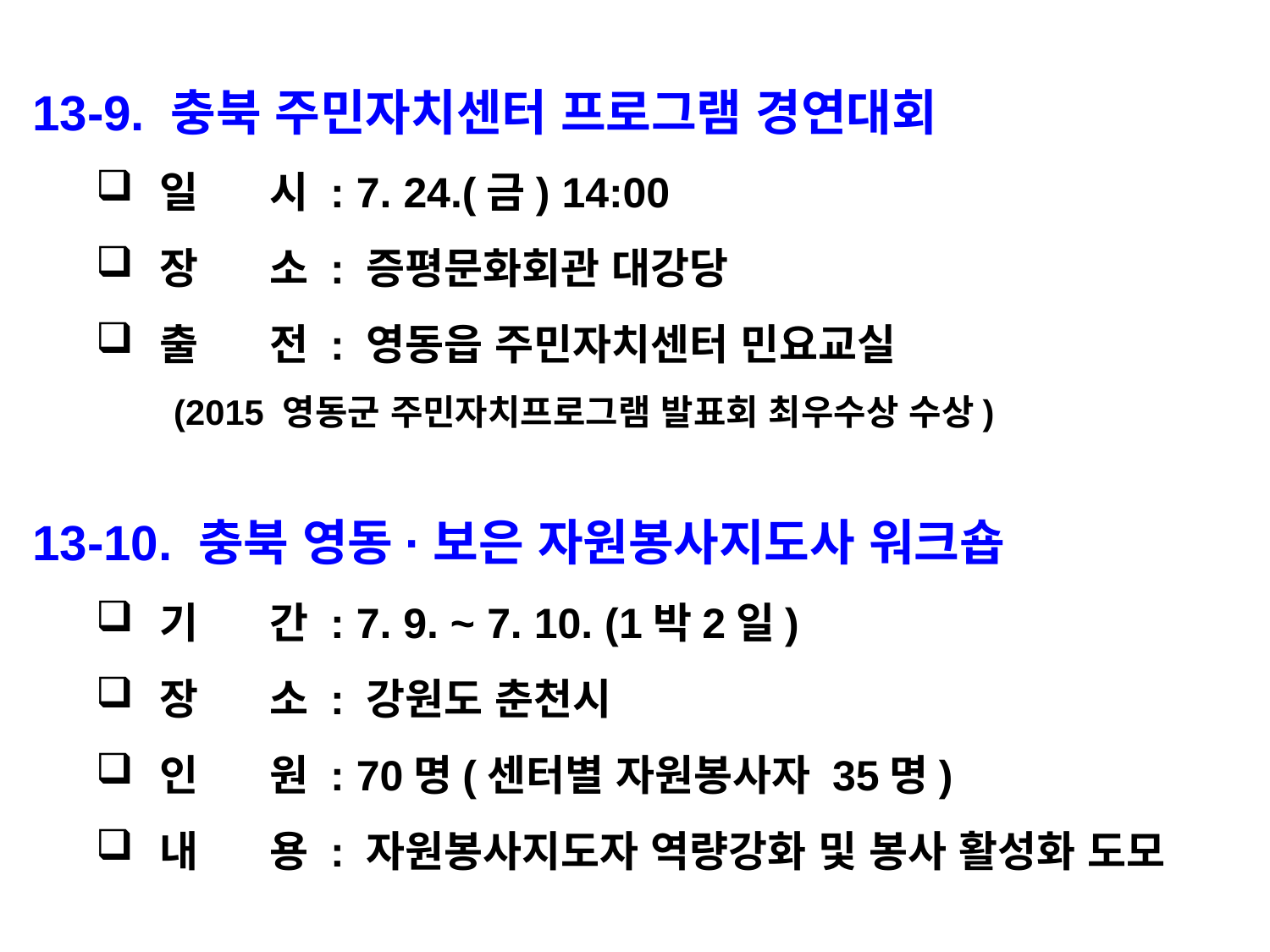

13-9. 충북 주민자치센터 프로그램 경연대회
일      시 : 7. 24.(금) 14:00
장      소 : 증평문화회관 대강당
출      전 : 영동읍 주민자치센터 민요교실
        (2015 영동군 주민자치프로그램 발표회 최우수상 수상)

13-10. 충북 영동·보은 자원봉사지도사 워크숍
기      간 : 7. 9. ~ 7. 10. (1박2일)
장      소 : 강원도 춘천시
인      원 : 70명(센터별 자원봉사자 35명)
내      용 : 자원봉사지도자 역량강화 및 봉사 활성화 도모